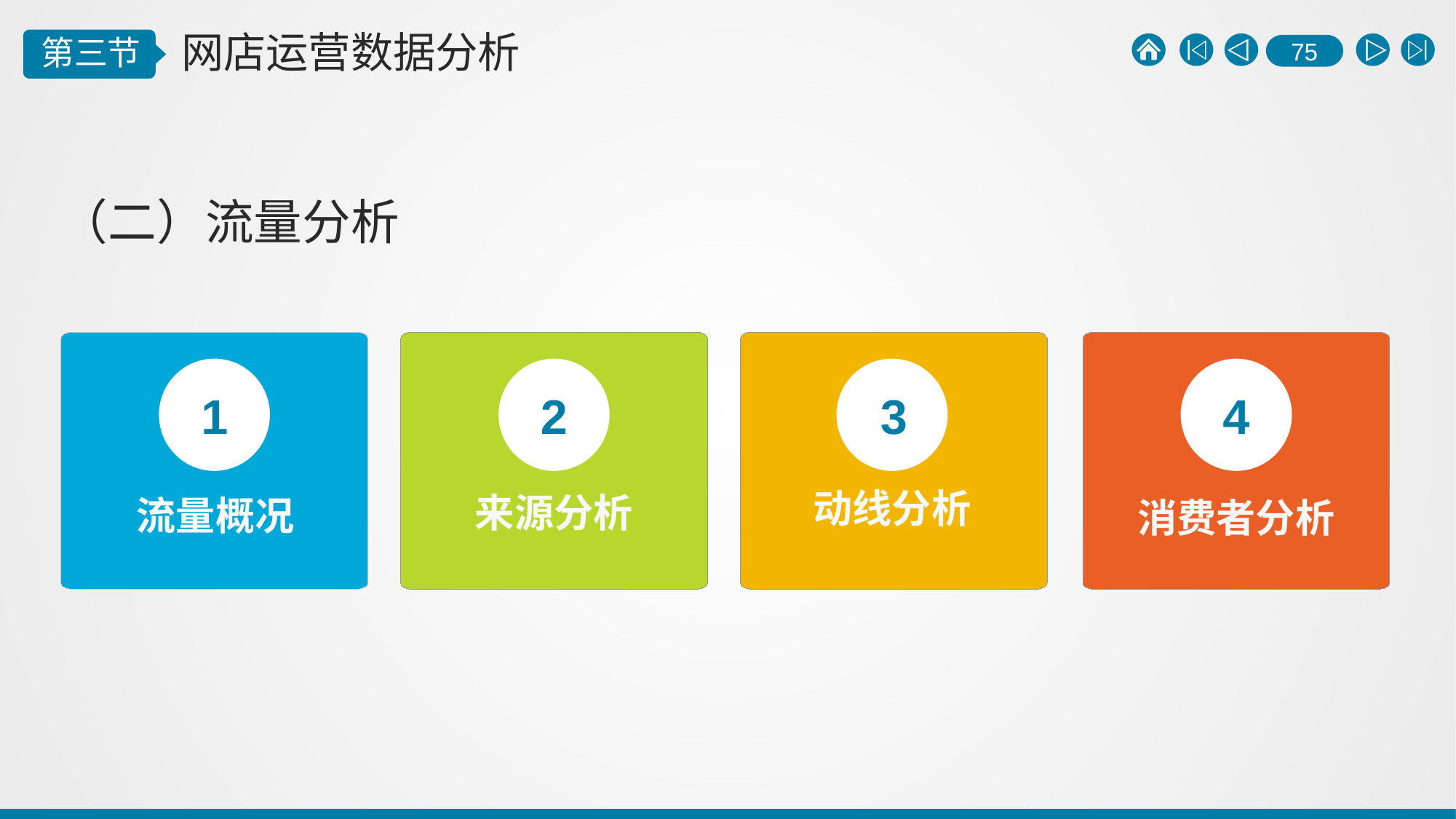

（二）流量分析

1
流量概况

2
来源分析

3
动线分析

4
消费者分析